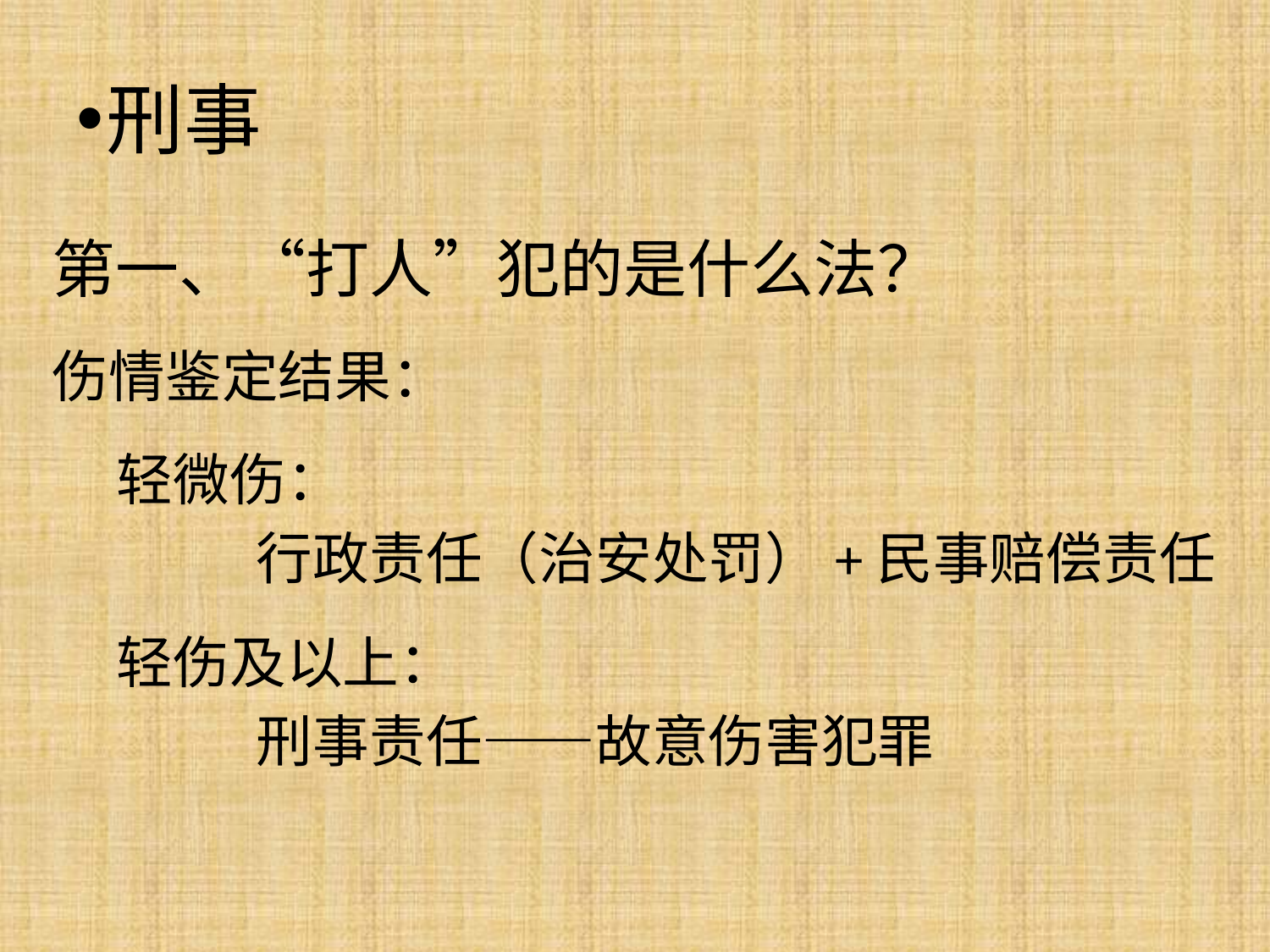

# 刑事
第一、“打人”犯的是什么法？

伤情鉴定结果：

    轻微伤：
               行政责任（治安处罚）+民事赔偿责任

    轻伤及以上：
               刑事责任——故意伤害犯罪